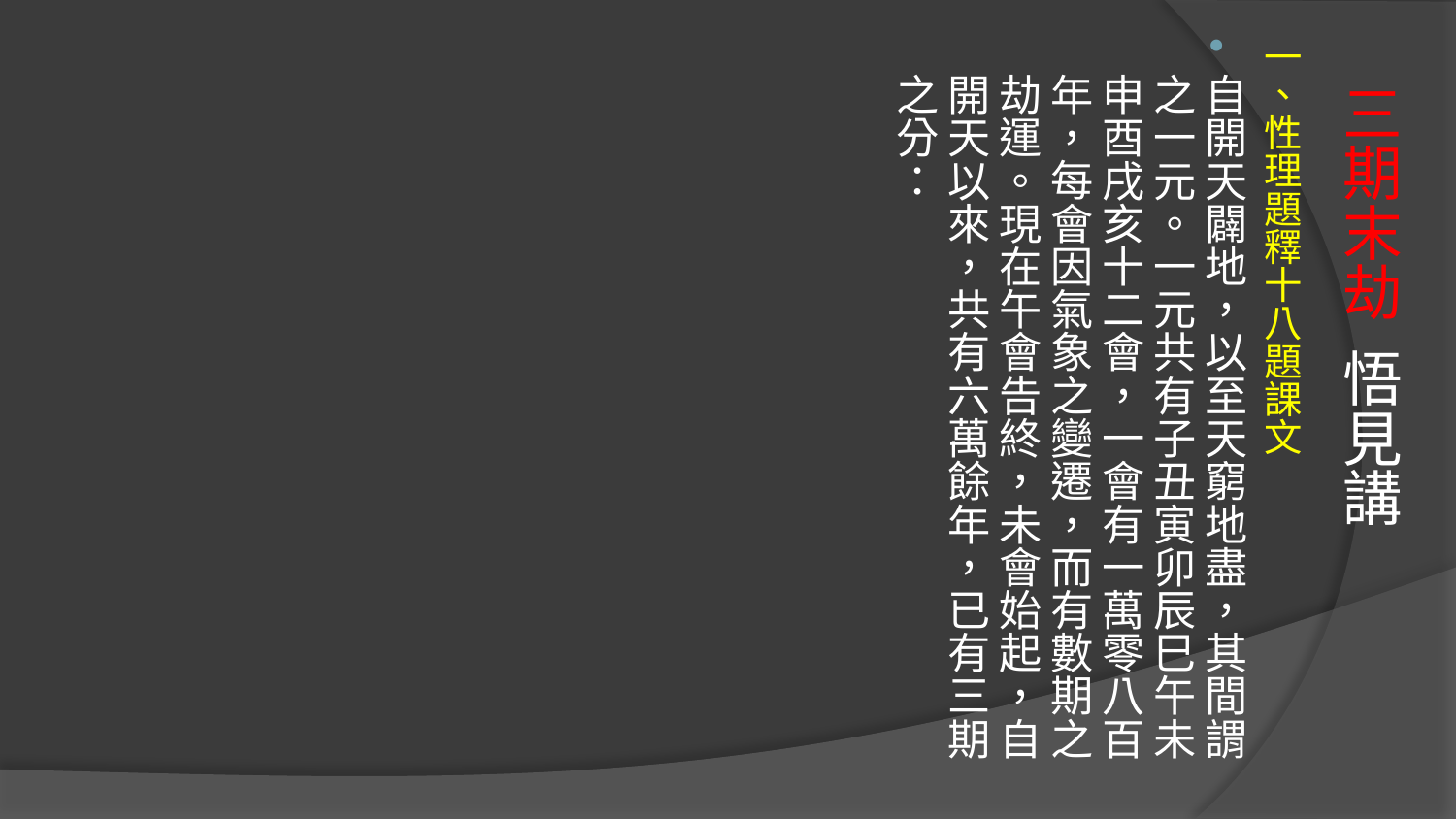

一、性理題釋十八題課文
自開天闢地，以至天窮地盡，其間謂之一元。一元共有子丑寅卯辰巳午未申酉戌亥十二會，一會有一萬零八百年，每會因氣象之變遷，而有數期之劫運。現在午會告終，未會始起，自開天以來，共有六萬餘年，已有三期之分：

# 三期末劫  悟見講